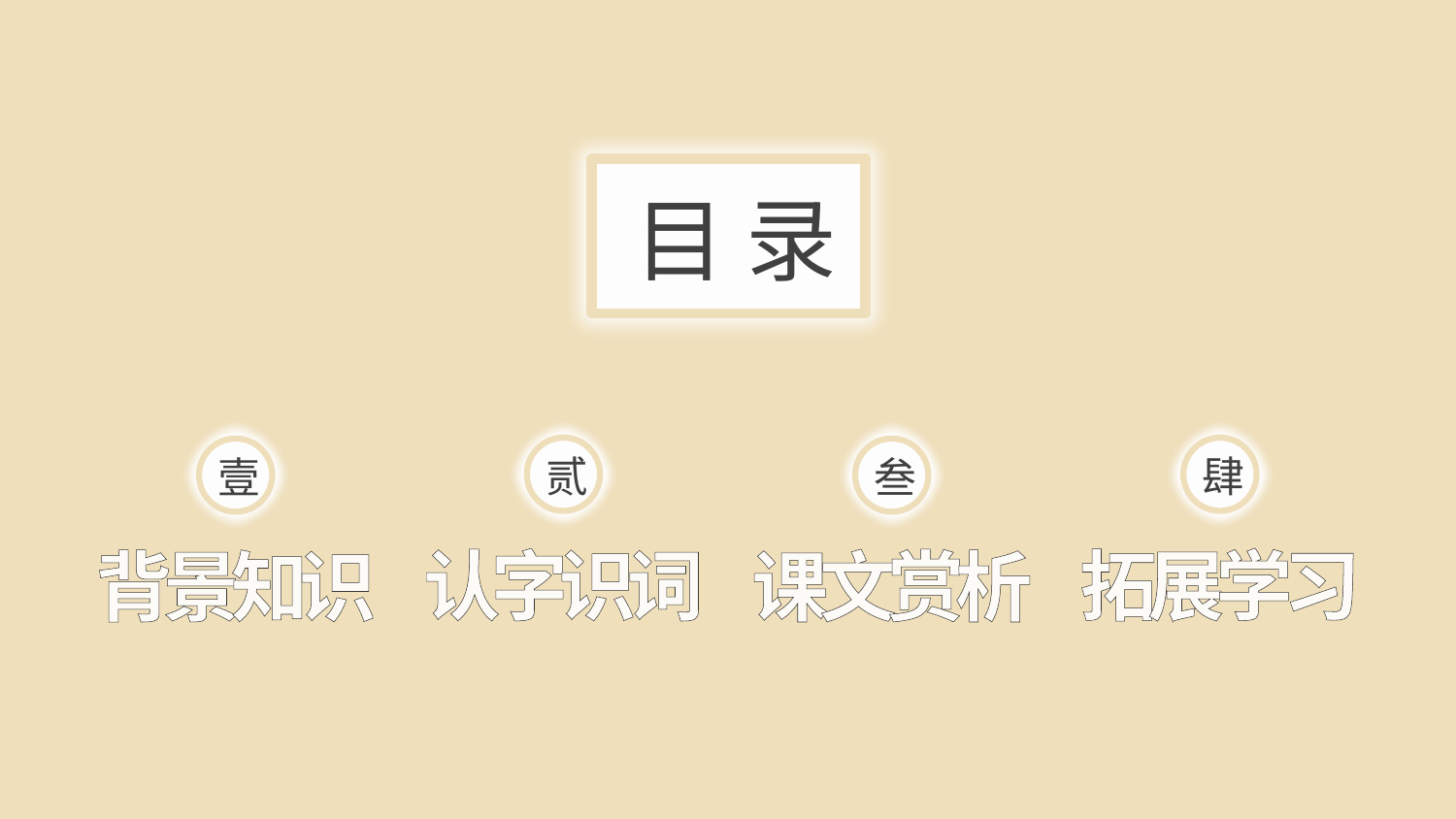

目 录

贰
认字识词

肆
拓展学习

壹
背景知识

叁
课文赏析